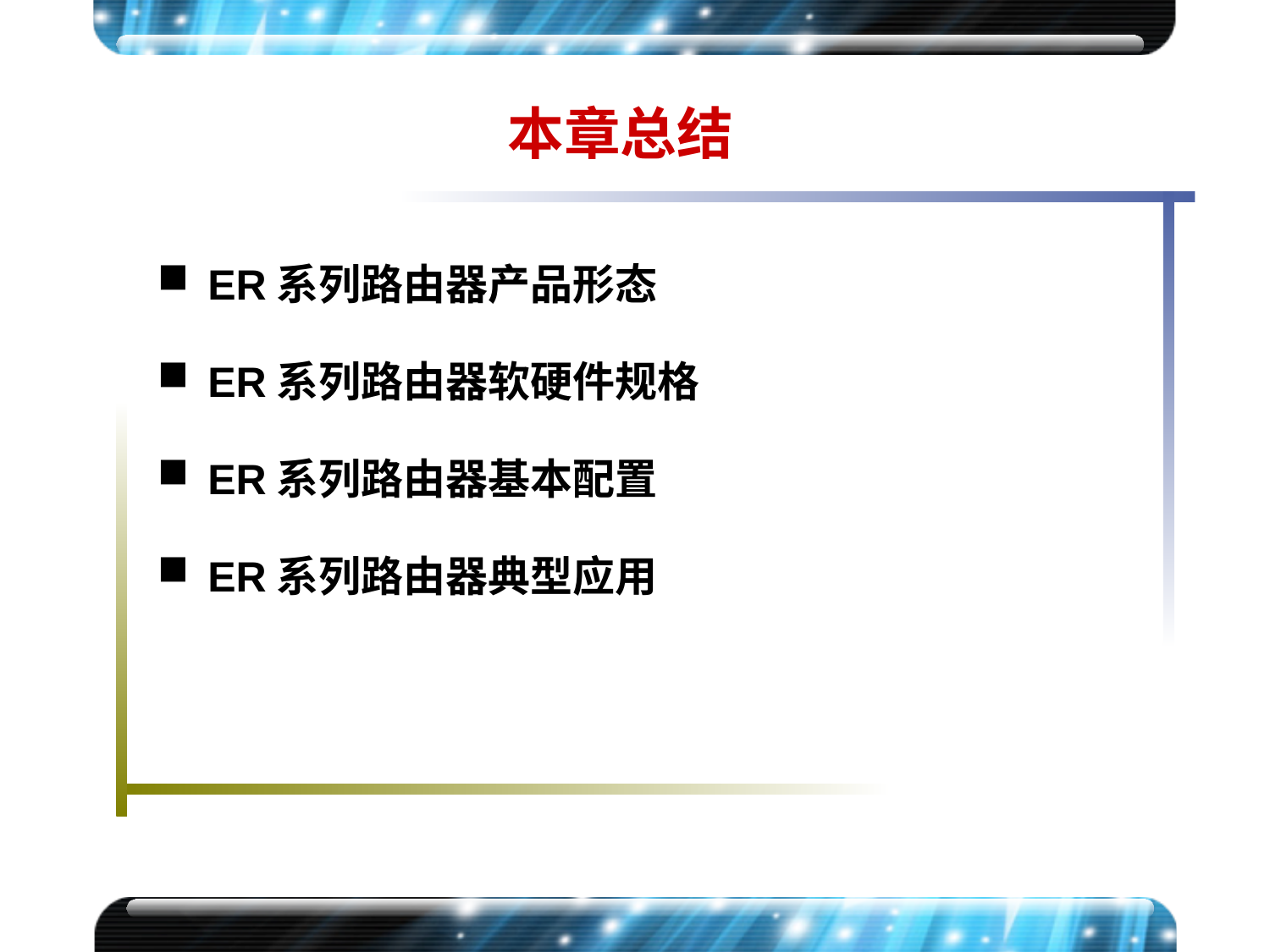

本章总结

ER系列路由器产品形态
ER系列路由器软硬件规格
ER系列路由器基本配置
ER系列路由器典型应用